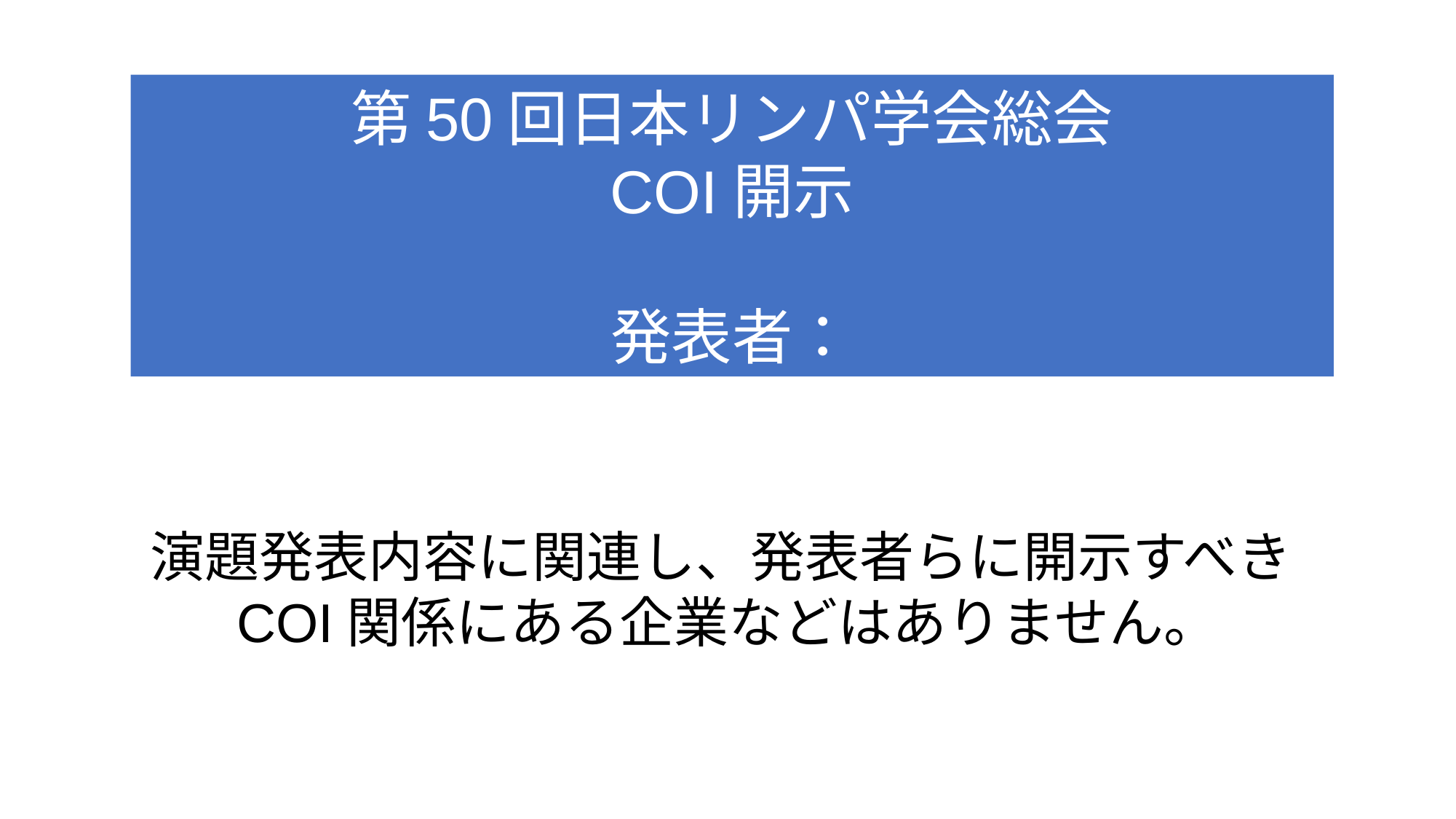

第50回日本リンパ学会総会
COI開示

発表者：
演題発表内容に関連し、発表者らに開示すべきCOI関係にある企業などはありません。